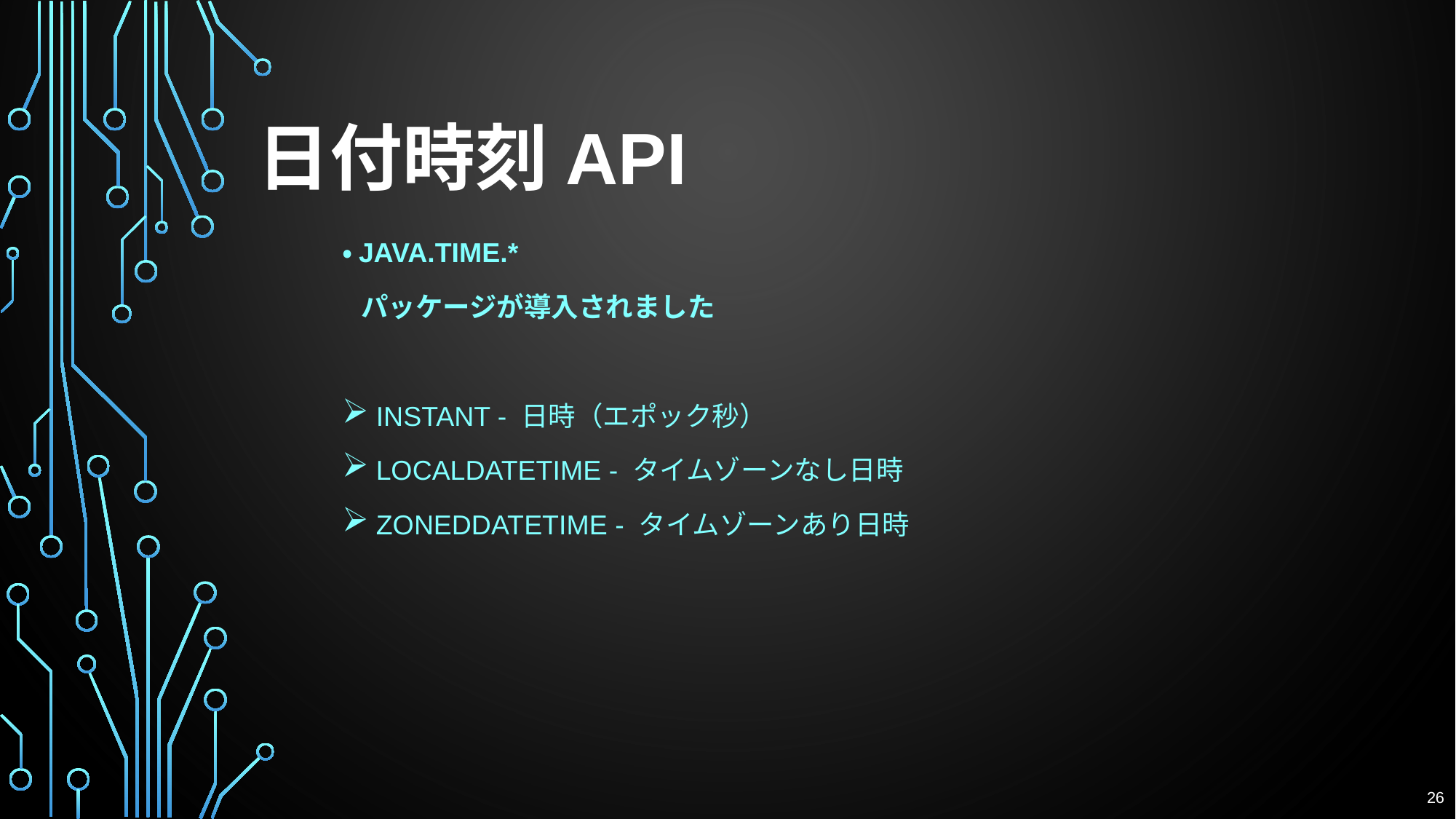

# 日付時刻API

・java.time.*
  パッケージが導入されました

Instant - 日時（エポック秒）
LocalDateTime - タイムゾーンなし日時
ZonedDateTime - タイムゾーンあり日時

26